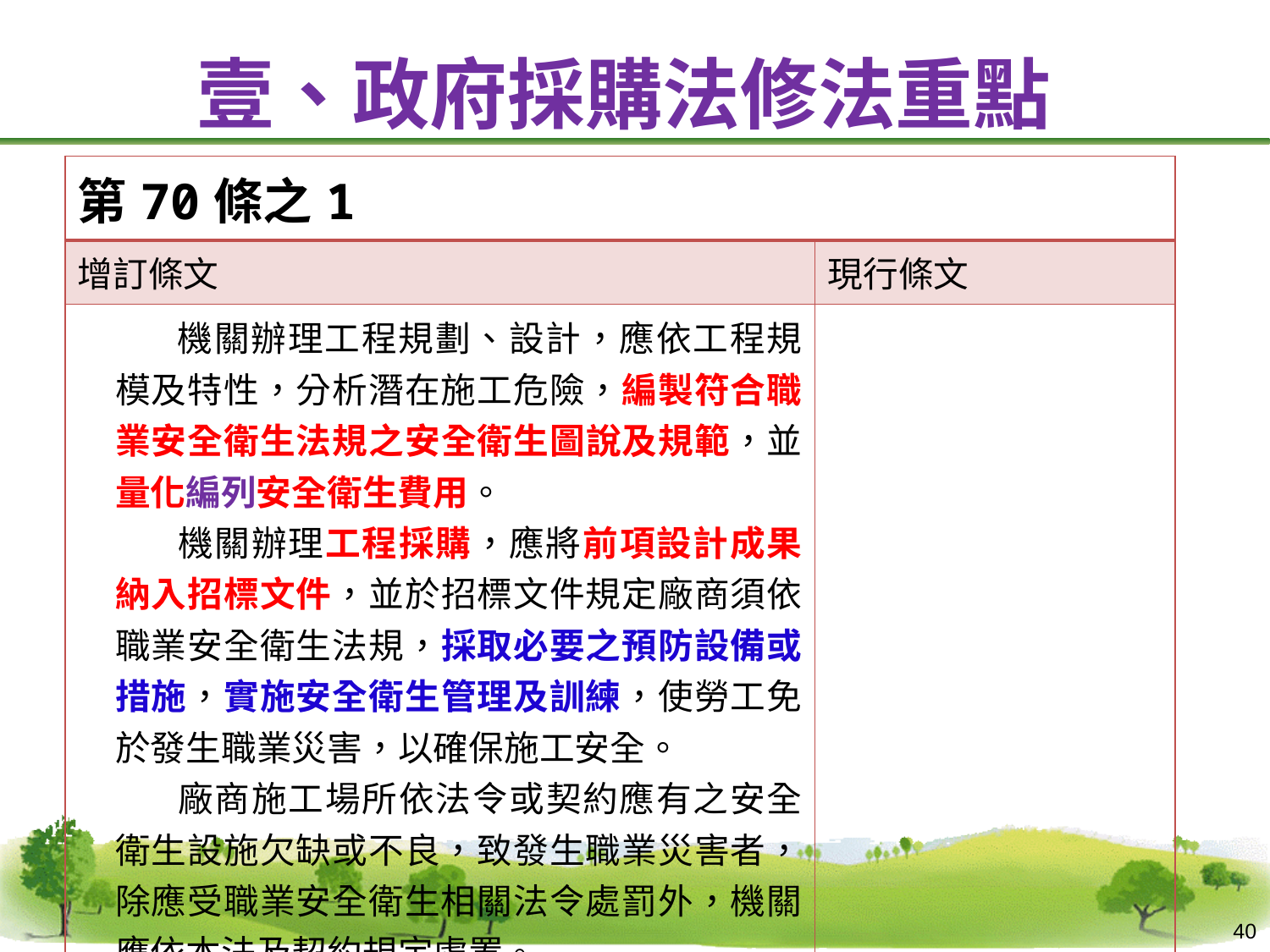

# 壹、政府採購法修法重點
| 第70條之1 |  |
| --- | --- |
| 增訂條文 | 現行條文 |
| 機關辦理工程規劃、設計，應依工程規模及特性，分析潛在施工危險，編製符合職業安全衛生法規之安全衛生圖說及規範，並量化編列安全衛生費用。 機關辦理工程採購，應將前項設計成果納入招標文件，並於招標文件規定廠商須依職業安全衛生法規，採取必要之預防設備或措施，實施安全衛生管理及訓練，使勞工免於發生職業災害，以確保施工安全。 廠商施工場所依法令或契約應有之安全衛生設施欠缺或不良，致發生職業災害者，除應受職業安全衛生相關法令處罰外，機關應依本法及契約規定處置。 |  |
40